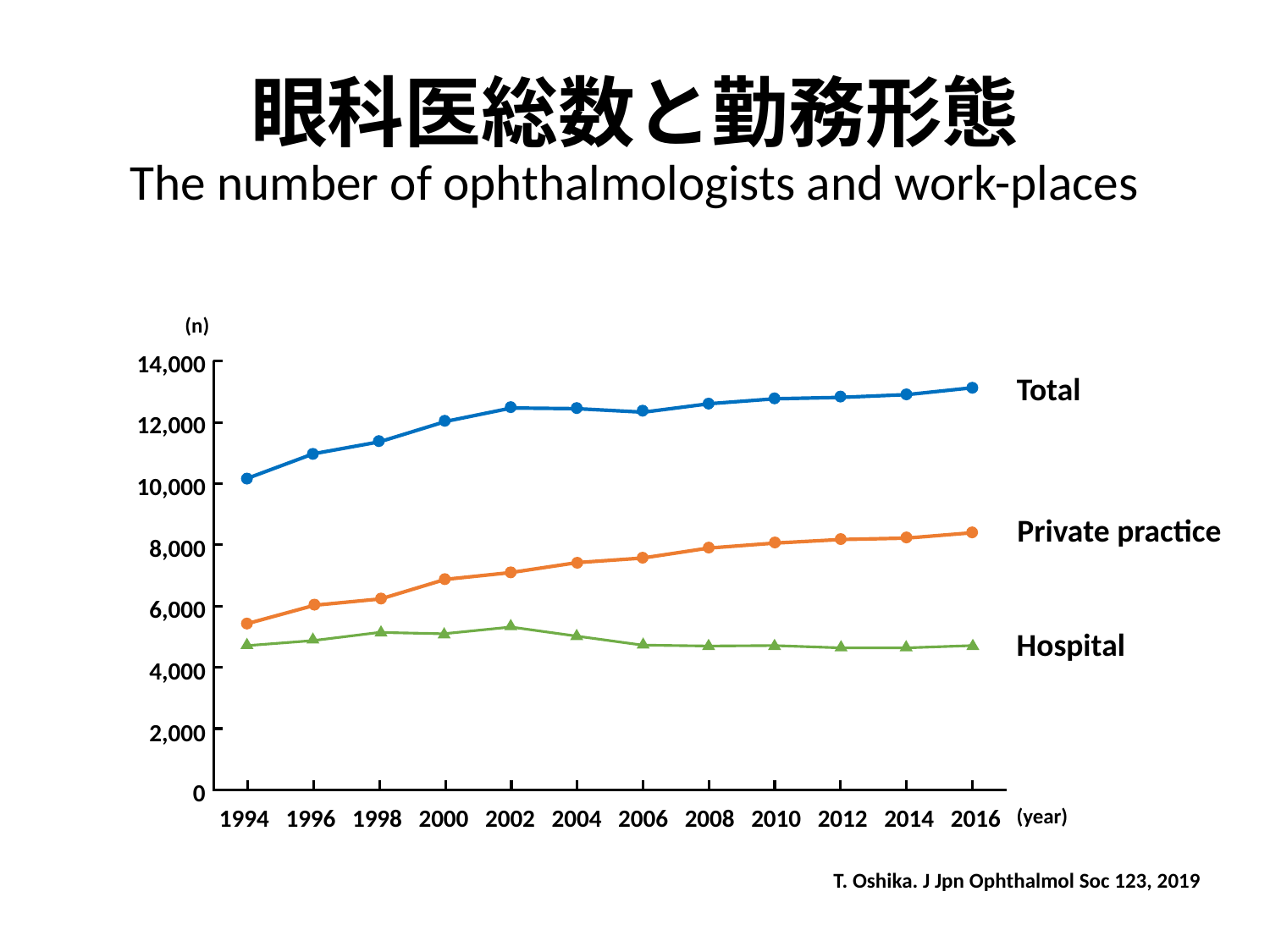

# 眼科医総数と勤務形態 The number of ophthalmologists and work-places
(n)
14,000

Total

12,000
10,000
Private practice
8,000

6,000
Hospital

4,000
2,000
0
1994
1996
1998
2000
2002
2004
2006
2008
2010
2012
2014
2016
(year)
T. Oshika. J Jpn Ophthalmol Soc 123, 2019